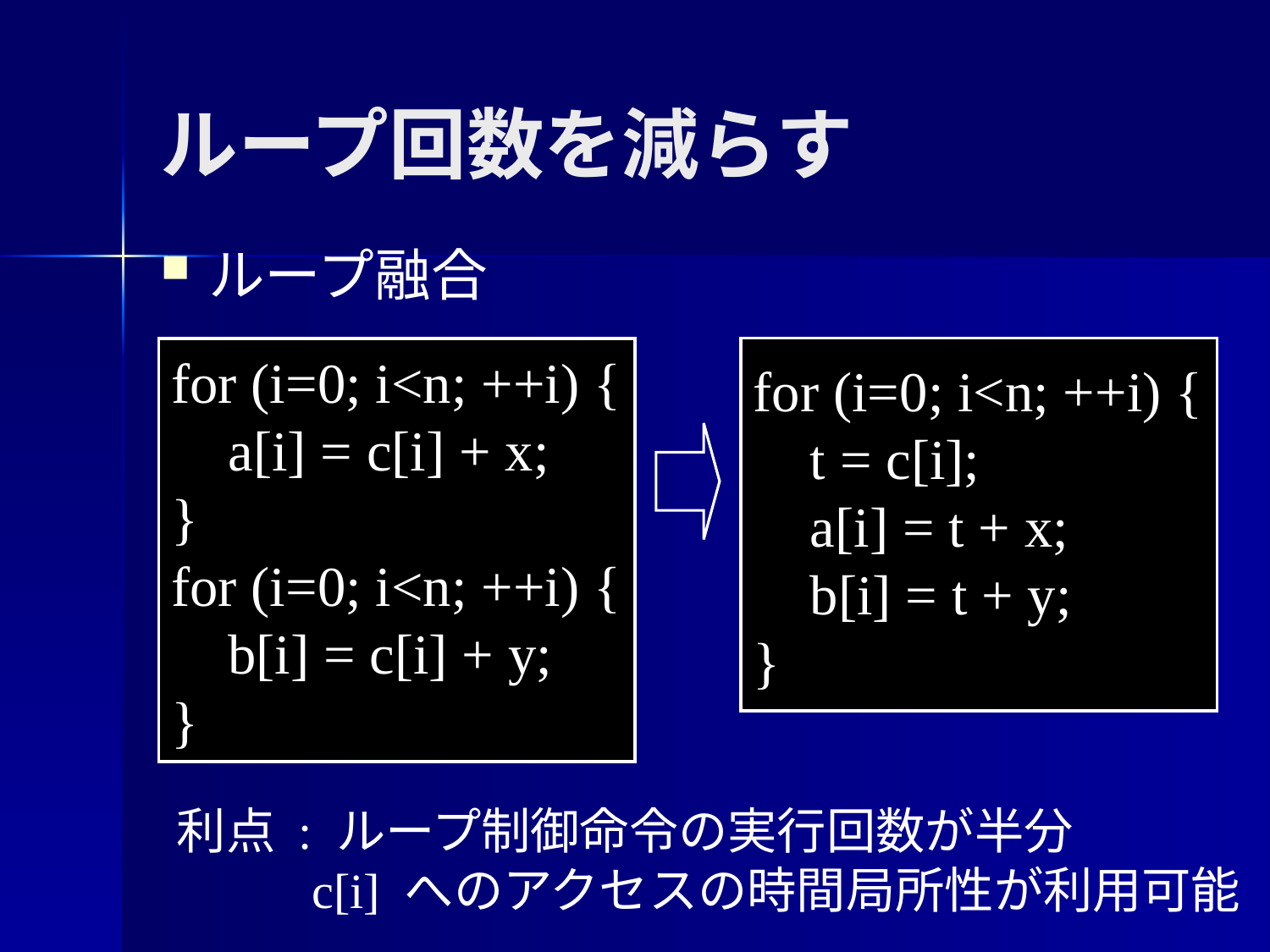

ループ回数を減らす
ループ融合
for (i=0; i<n; ++i) {
    a[i] = c[i] + x;
}
for (i=0; i<n; ++i) {
    b[i] = c[i] + y;
}
for (i=0; i<n; ++i) {
    t = c[i];
    a[i] = t + x;
    b[i] = t + y;
}

利点 : ループ制御命令の実行回数が半分
           c[i] へのアクセスの時間局所性が利用可能